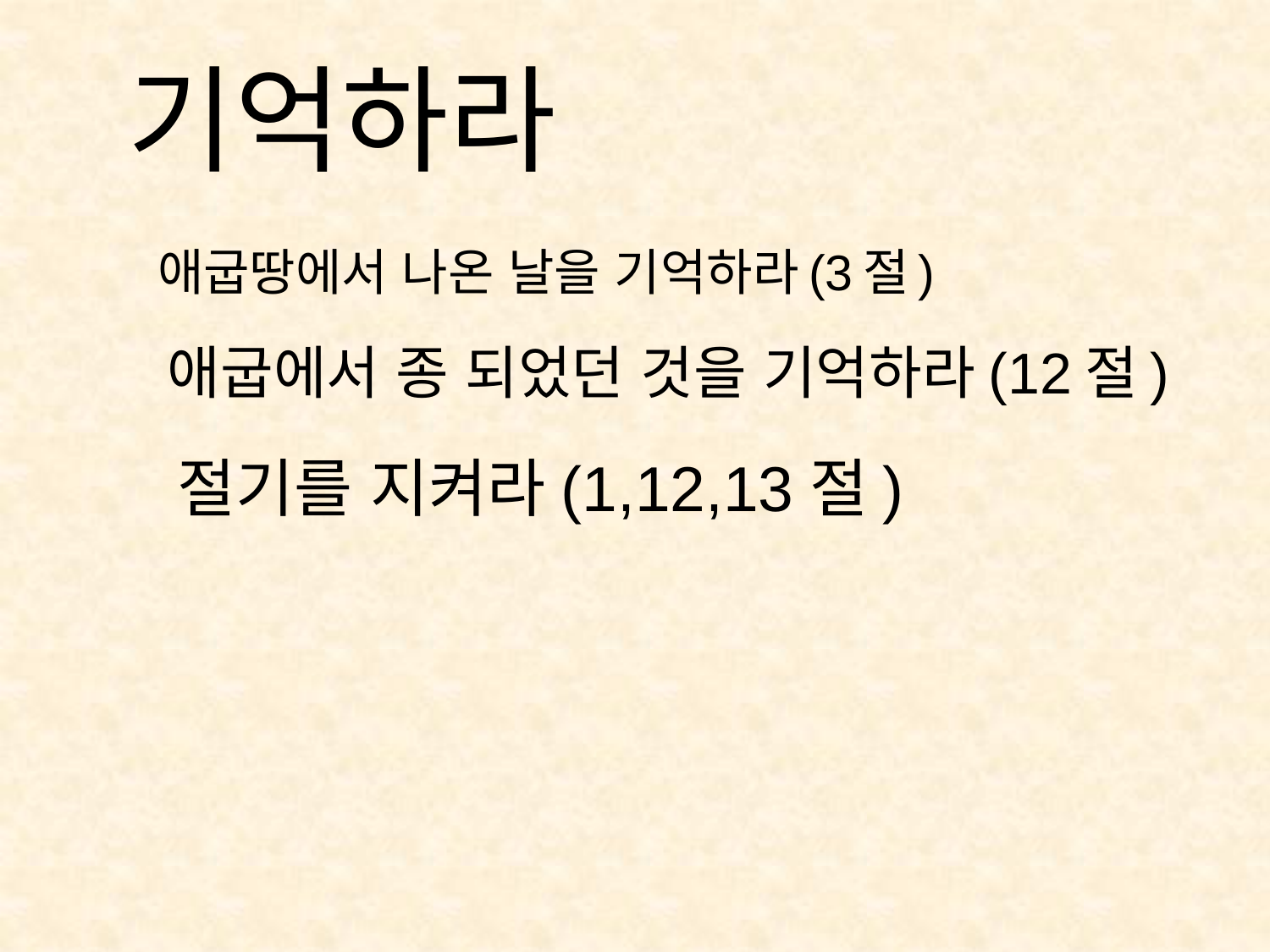

# 기억하라
애굽땅에서 나온 날을 기억하라(3절)
애굽에서 종 되었던 것을 기억하라(12절)
절기를 지켜라(1,12,13절)